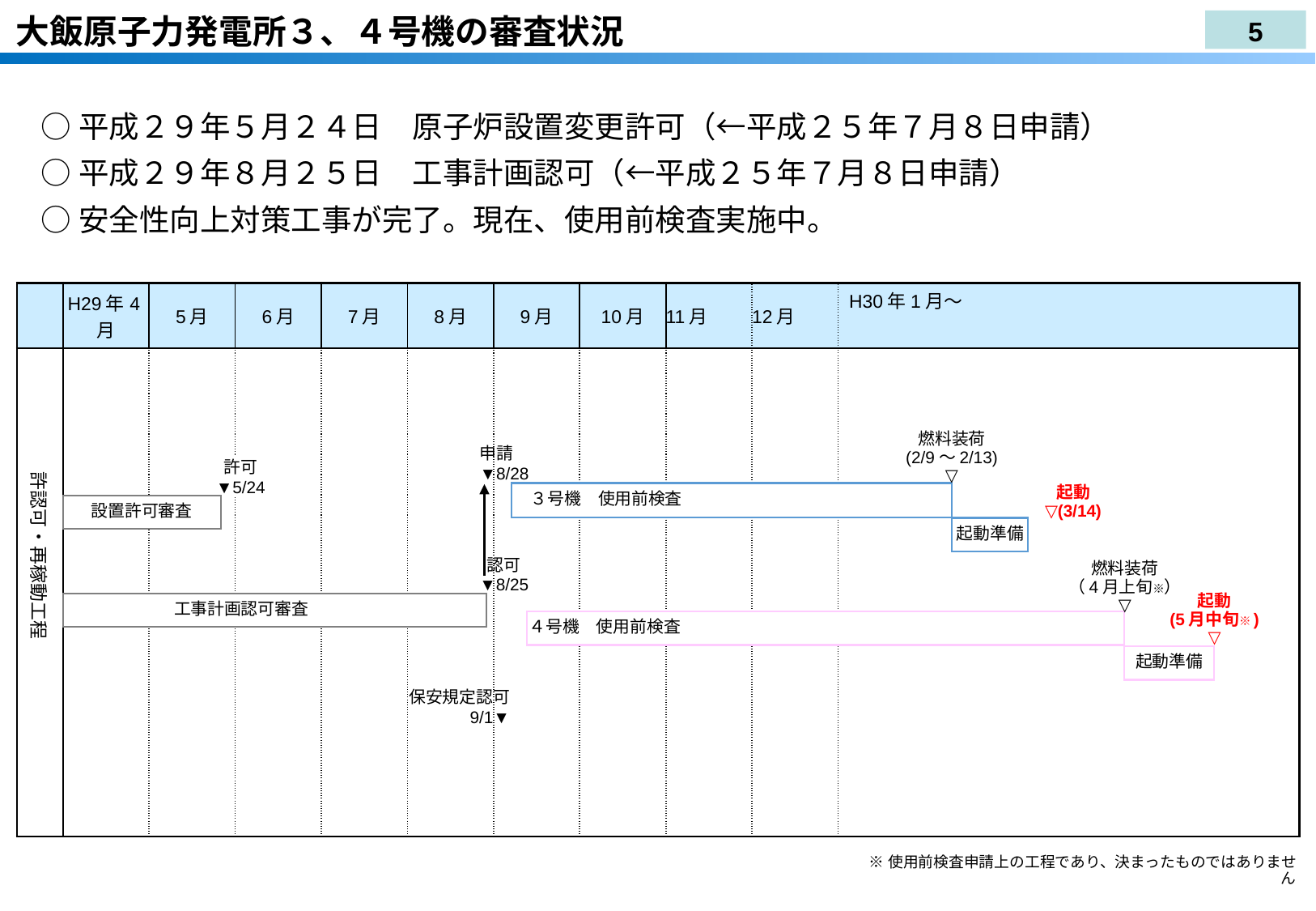

大飯原子力発電所３、４号機の審査状況
5

○平成２９年５月２４日　原子炉設置変更許可（←平成２５年７月８日申請）
○平成２９年８月２５日　工事計画認可（←平成２５年７月８日申請）
○安全性向上対策工事が完了。現在、使用前検査実施中。
|  | H29年4月 | 5月 | 6月 | 7月 | 8月 | 9月 | 10月 | 11月 | 12月 |  |
| --- | --- | --- | --- | --- | --- | --- | --- | --- | --- | --- |
|  |  |  |  |  |  |  |  |  |  |  |
H30年1月～
燃料装荷
(2/9～2/13)
▽
申請
▼8/28
許可
▼5/24
許認可・再稼動工程
　３号機　使用前検査
起動
▽(3/14)
設置許可審査
起動準備
認可
▼8/25
燃料装荷
（4月上旬※）
▽
起動
(5月中旬※)
▽
工事計画認可審査
４号機　使用前検査
起動準備
保安規定認可
9/1▼
※使用前検査申請上の工程であり、決まったものではありません